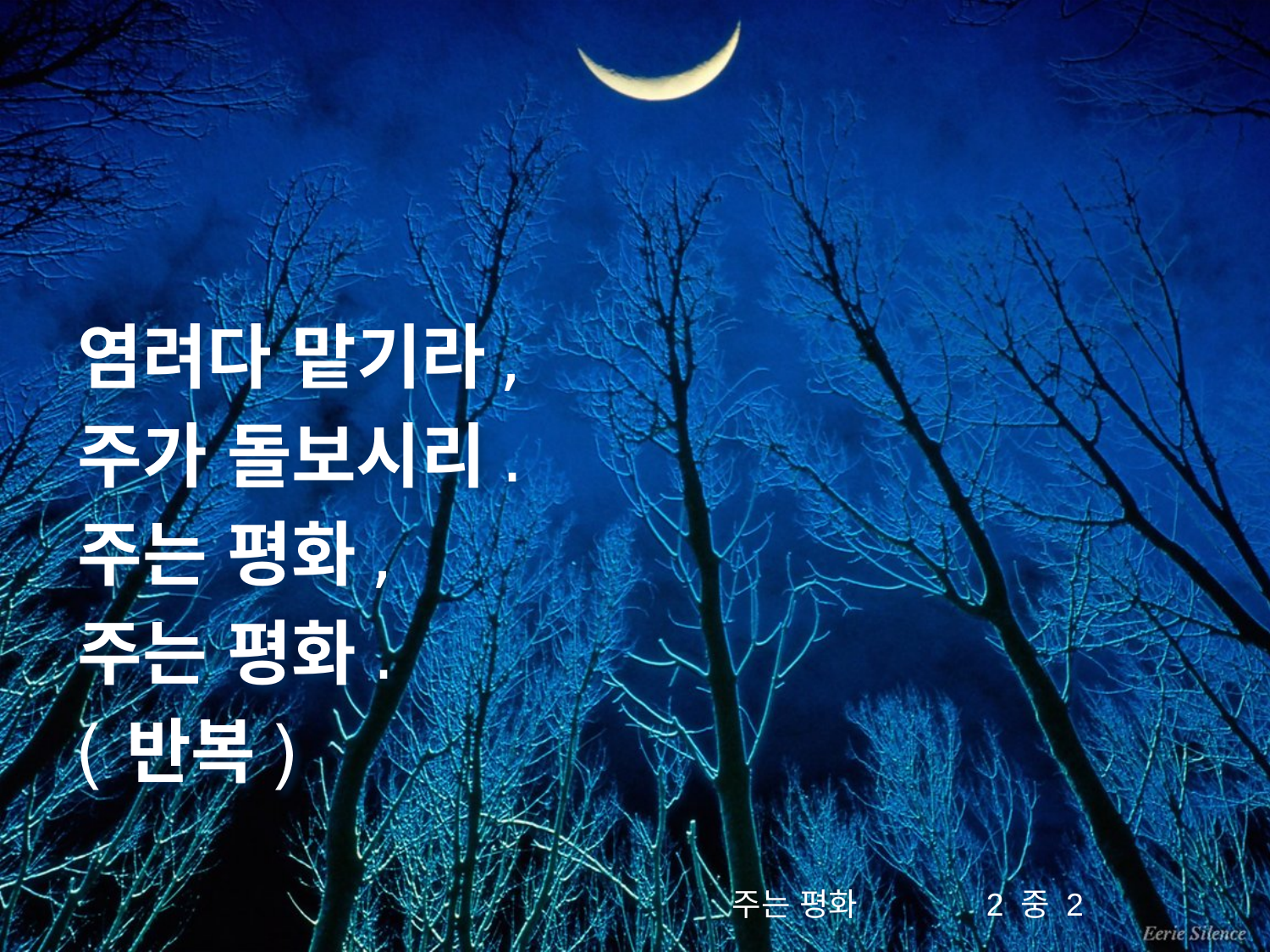

# 주는 평화
염려다 맡기라,
주가 돌보시리.
주는 평화,
주는 평화.
(반복)
주는 평화		2 중 2